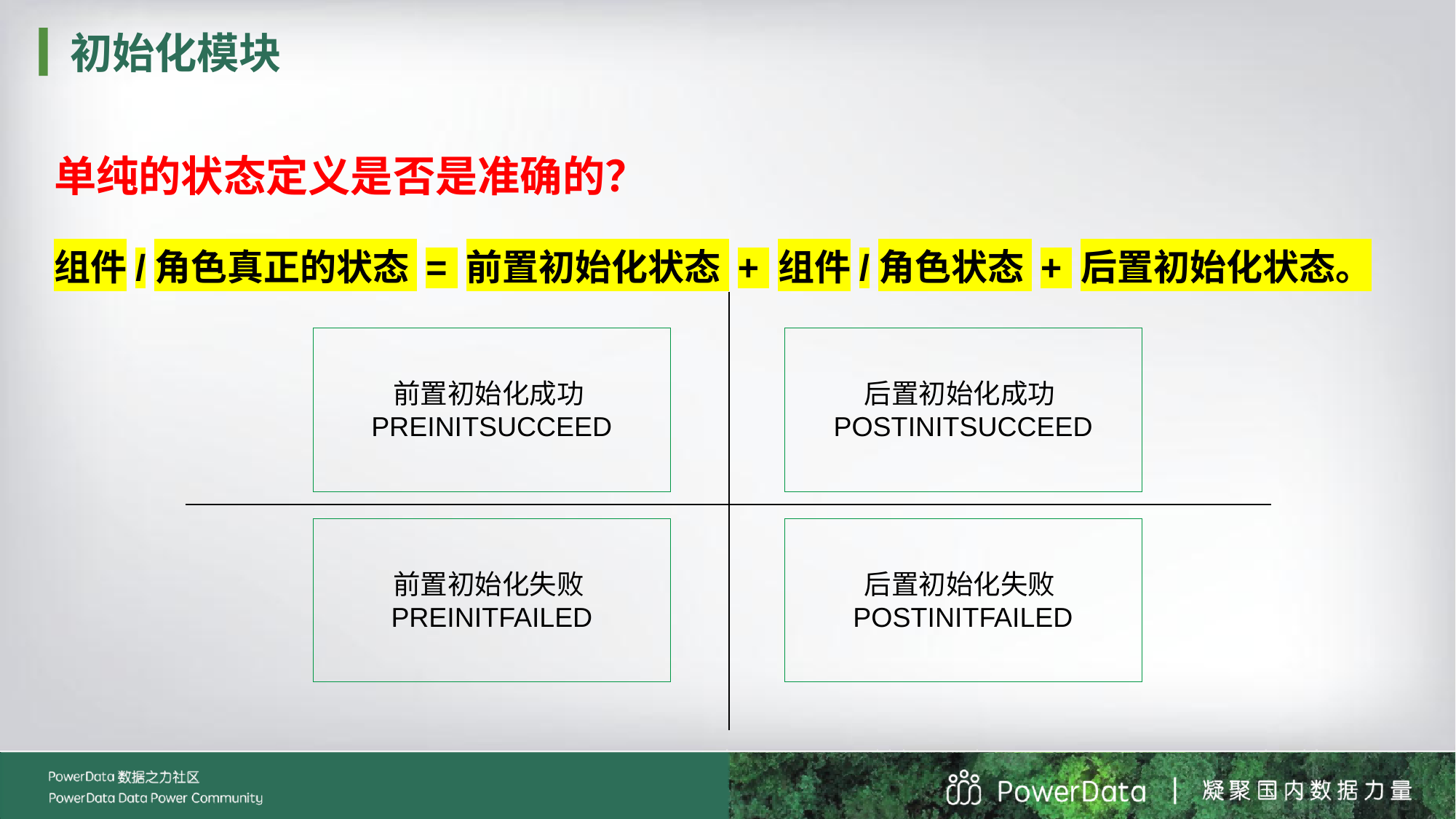

初始化模块

单纯的状态定义是否是准确的？
组件/角色真正的状态 = 前置初始化状态 + 组件/角色状态 + 后置初始化状态。

前置初始化成功PREINITSUCCEED
后置初始化成功POSTINITSUCCEED

前置初始化失败PREINITFAILED
后置初始化失败POSTINITFAILED